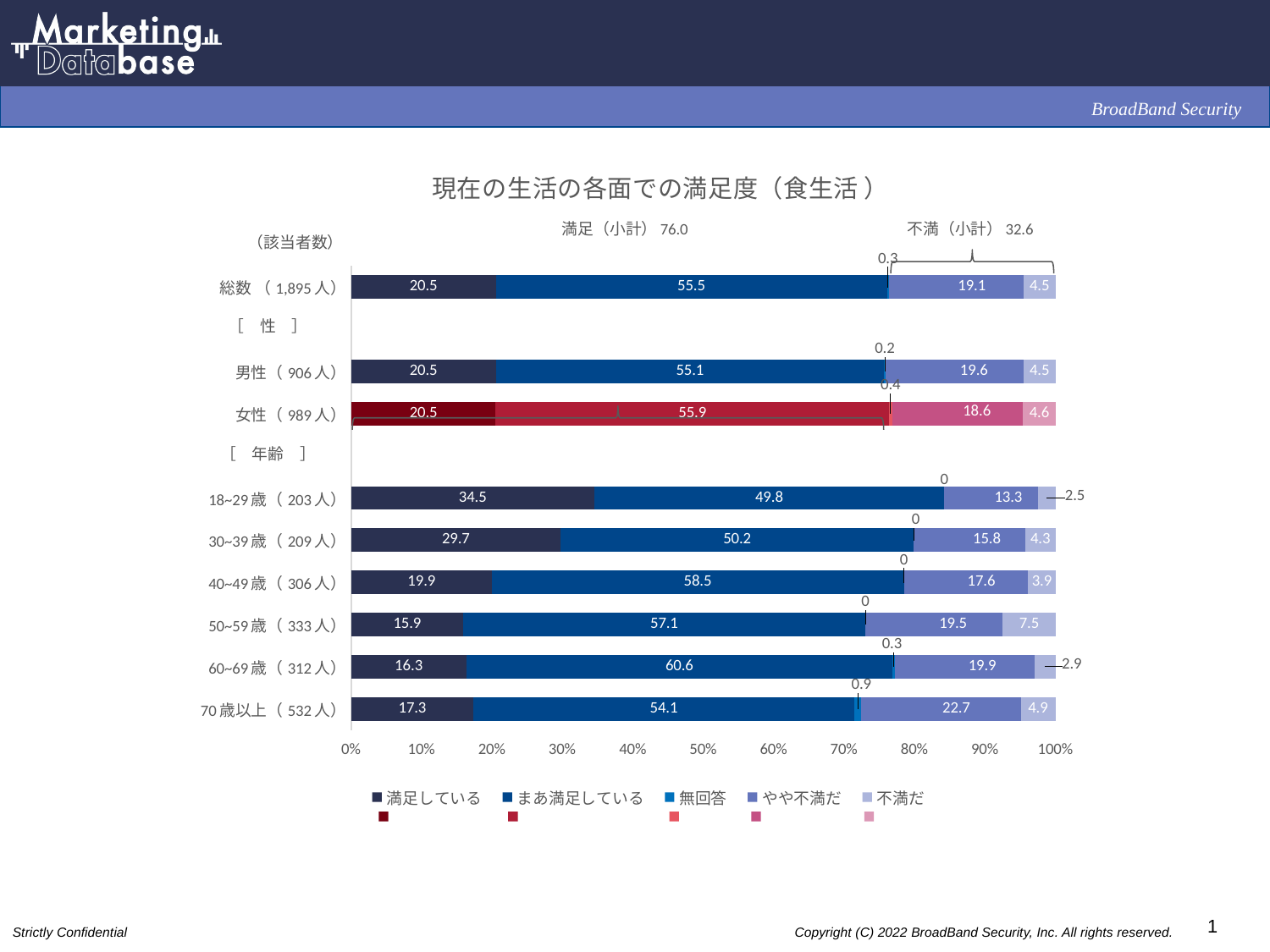

### Chart: 現在の生活の各面での満足度（食生活 ）

| Category | 満足している | まあ満足している | 無回答 | やや不満だ | 不満だ |
|---|---|---|---|---|---|
| 総数 （1,895人） | 20.5 | 55.5 | 0.3 | 19.1 | 4.5 |
|  | None | None | None | None | None |
| 男性（906人） | 20.5 | 55.1 | 0.2 | 19.6 | 4.5 |
| 女性（989人） | 20.5 | 55.9 | 0.4 | 18.6 | 4.6 |
|  | None | None | None | None | None |
| 18~29歳（203人） | 34.5 | 49.8 | 0.0 | 13.3 | 2.5 |
| 30~39歳（209人） | 29.7 | 50.2 | 0.0 | 15.8 | 4.3 |
| 40~49歳（306人） | 19.9 | 58.5 | 0.0 | 17.6 | 3.9 |
| 50~59歳（333人） | 15.9 | 57.1 | 0.0 | 19.5 | 7.5 |
| 60~69歳（312人） | 16.3 | 60.6 | 0.3 | 19.9 | 2.9 |
| 70歳以上（532人） | 17.3 | 54.1 | 0.9 | 22.7 | 4.9 |